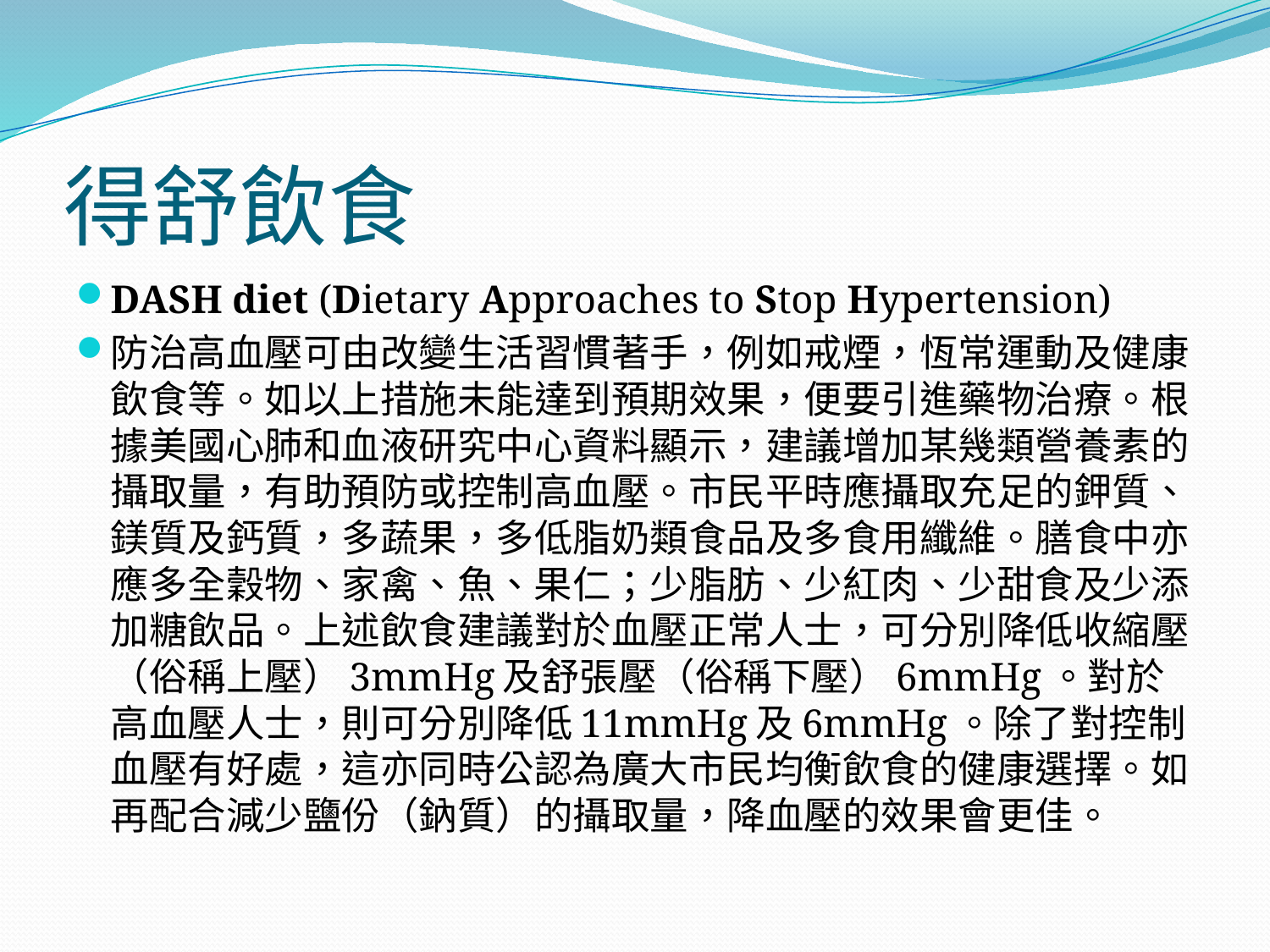

# 得舒飲食
DASH diet (Dietary Approaches to Stop Hypertension)
防治高血壓可由改變生活習慣著手，例如戒煙，恆常運動及健康飲食等。如以上措施未能達到預期效果，便要引進藥物治療。根據美國心肺和血液研究中心資料顯示，建議增加某幾類營養素的攝取量，有助預防或控制高血壓。市民平時應攝取充足的鉀質、鎂質及鈣質，多蔬果，多低脂奶類食品及多食用纖維。膳食中亦應多全穀物、家禽、魚、果仁；少脂肪、少紅肉、少甜食及少添加糖飲品。上述飲食建議對於血壓正常人士，可分別降低收縮壓（俗稱上壓）3mmHg及舒張壓（俗稱下壓）6mmHg。對於高血壓人士，則可分別降低11mmHg及6mmHg。除了對控制血壓有好處，這亦同時公認為廣大市民均衡飲食的健康選擇。如再配合減少鹽份（鈉質）的攝取量，降血壓的效果會更佳。